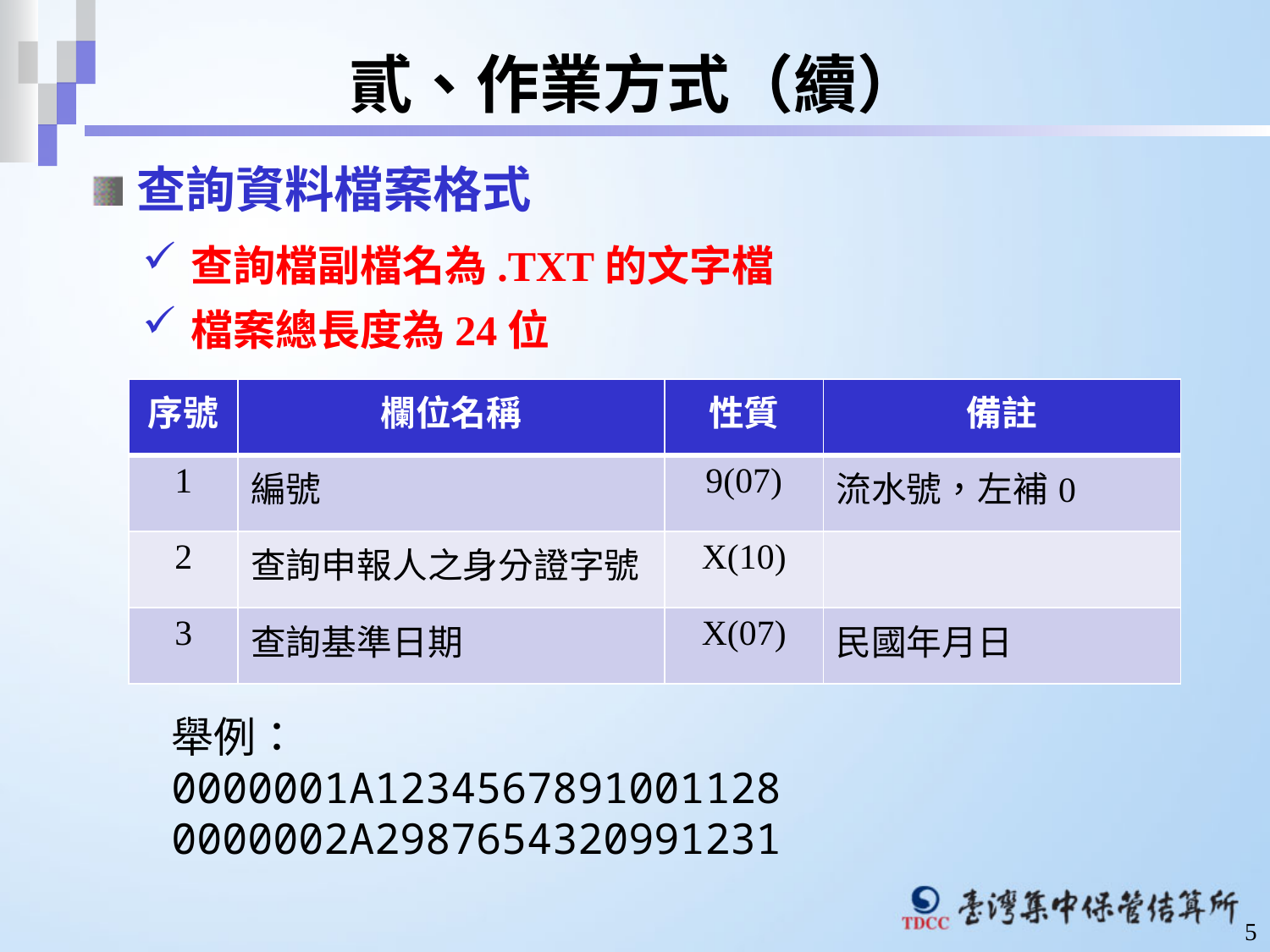

貳、作業方式（續）
查詢資料檔案格式

查詢檔副檔名為.TXT的文字檔
檔案總長度為24位

| 序號 | 欄位名稱 | 性質 | 備註 |
| --- | --- | --- | --- |
| 1 | 編號 | 9(07) | 流水號，左補0 |
| 2 | 查詢申報人之身分證字號 | X(10) |  |
| 3 | 查詢基準日期 | X(07) | 民國年月日 |
舉例：
0000001A1234567891001128
0000002A2987654320991231

5